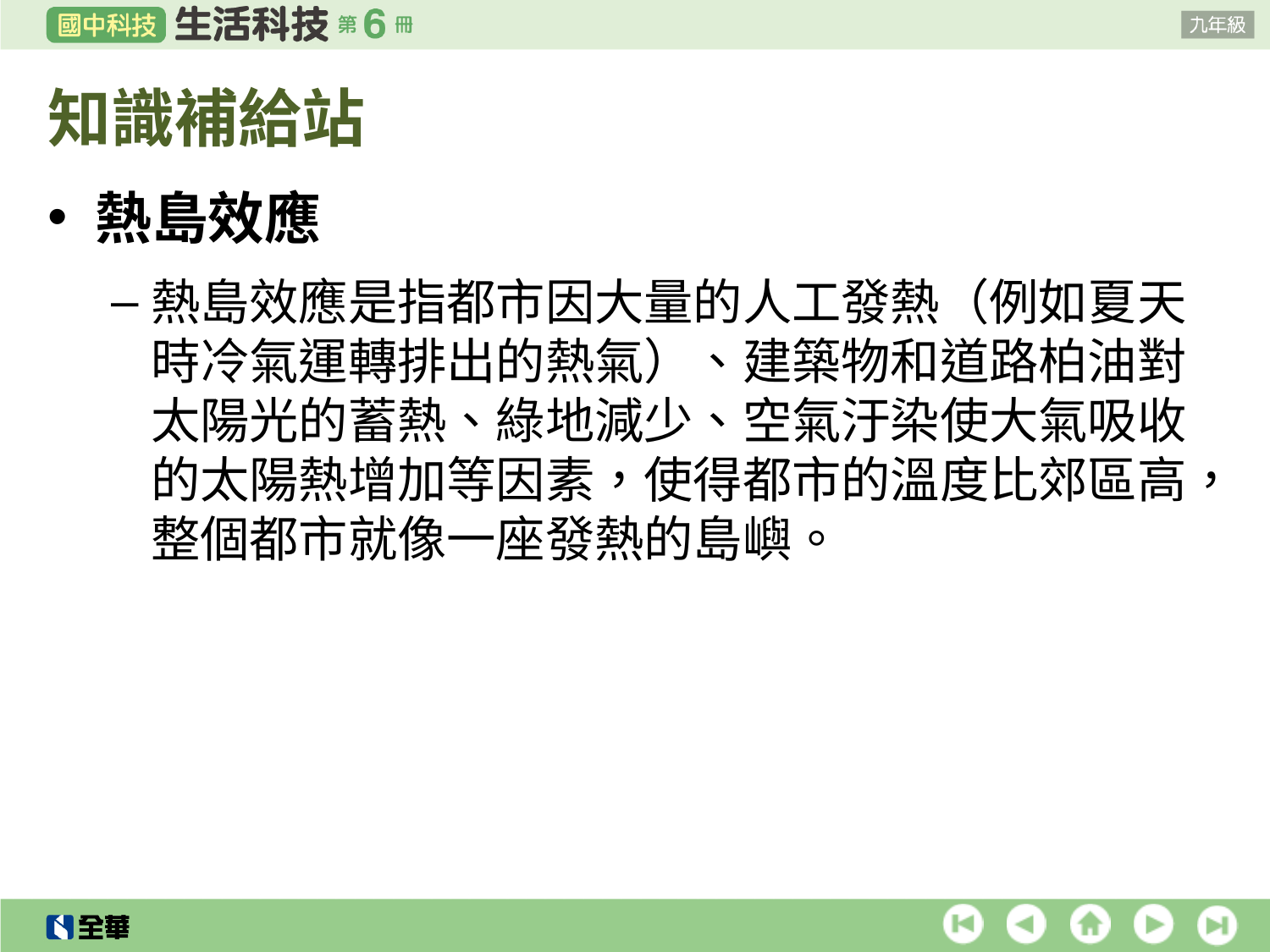

# 知識補給站
熱島效應
熱島效應是指都市因大量的人工發熱（例如夏天時冷氣運轉排出的熱氣）、建築物和道路柏油對太陽光的蓄熱、綠地減少、空氣汙染使大氣吸收的太陽熱增加等因素，使得都市的溫度比郊區高，整個都市就像一座發熱的島嶼。